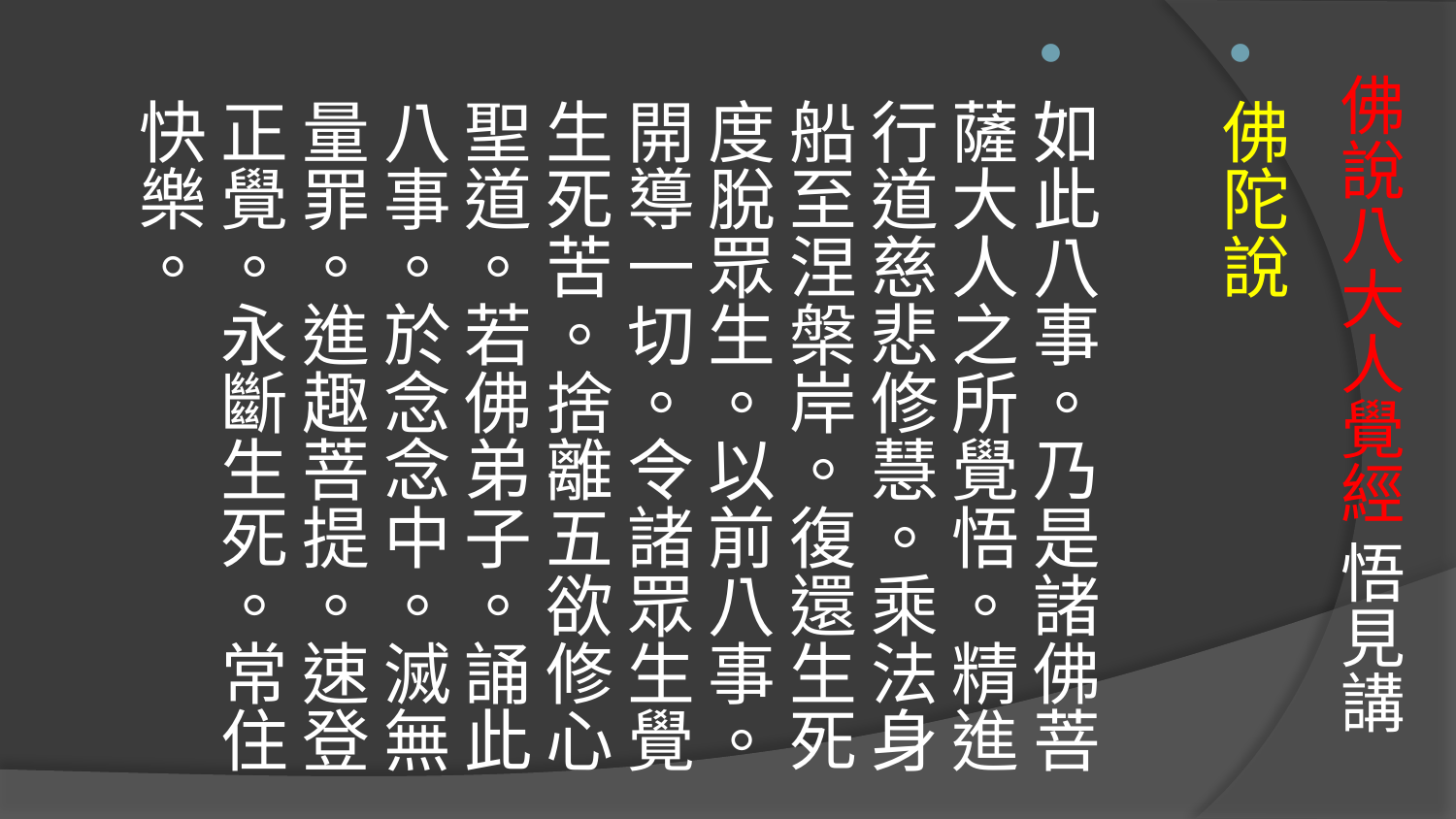

# 佛說八大人覺經 悟見講
佛陀說

如此八事。乃是諸佛菩薩大人之所覺悟。精進行道慈悲修慧。乘法身船至涅槃岸。復還生死度脫眾生。以前八事。開導一切。令諸眾生覺生死苦。捨離五欲修心聖道。若佛弟子。誦此八事。於念念中。滅無量罪。進趣菩提。速登正覺。永斷生死。常住快樂。